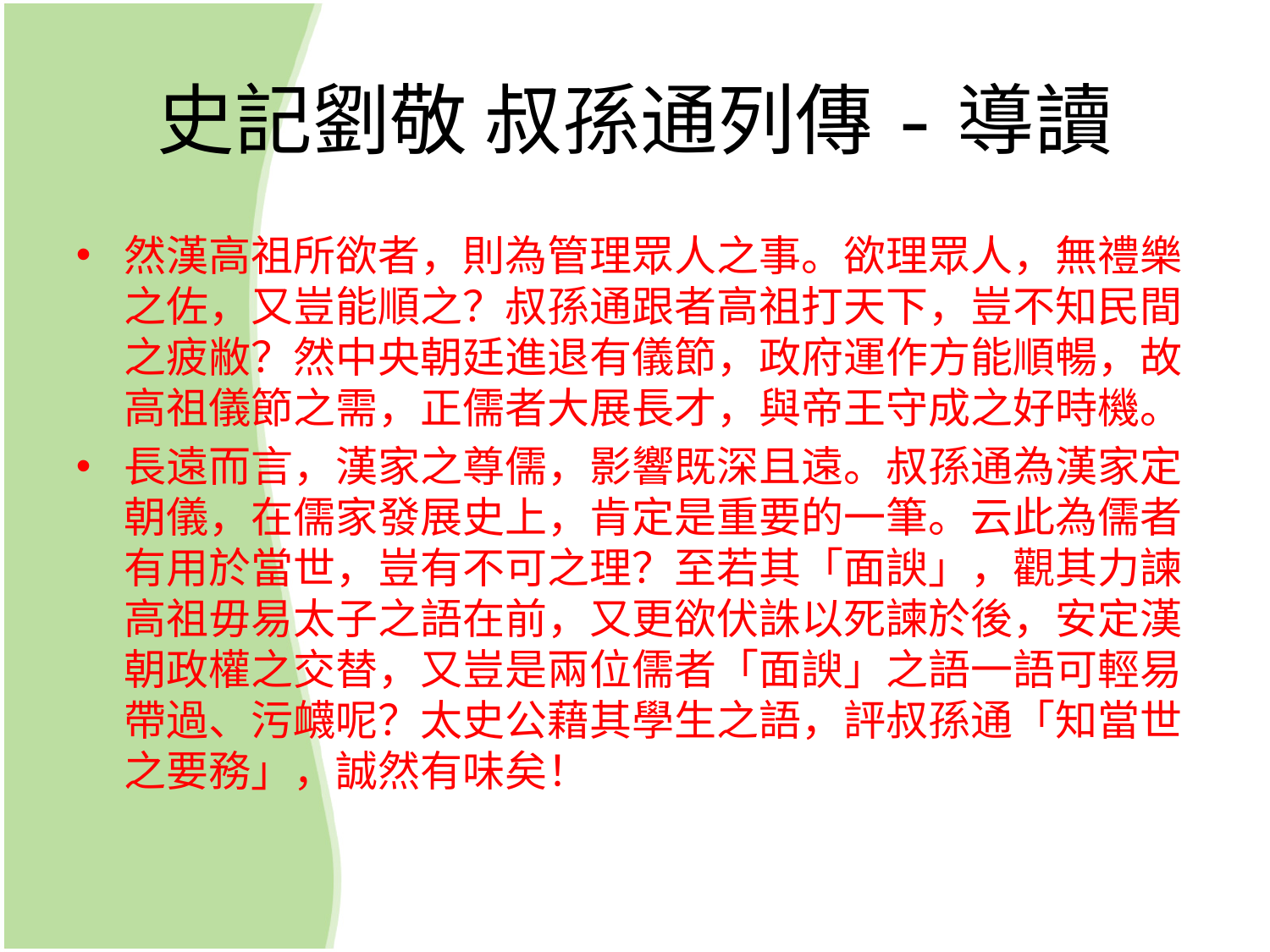

# 史記劉敬 叔孫通列傳-導讀
然漢高祖所欲者，則為管理眾人之事。欲理眾人，無禮樂之佐，又豈能順之？叔孫通跟者高祖打天下，豈不知民間之疲敝？然中央朝廷進退有儀節，政府運作方能順暢，故高祖儀節之需，正儒者大展長才，與帝王守成之好時機。
長遠而言，漢家之尊儒，影響既深且遠。叔孫通為漢家定朝儀，在儒家發展史上，肯定是重要的一筆。云此為儒者有用於當世，豈有不可之理？至若其「面諛」，觀其力諫高祖毋易太子之語在前，又更欲伏誅以死諫於後，安定漢朝政權之交替，又豈是兩位儒者「面諛」之語一語可輕易帶過、污衊呢？太史公藉其學生之語，評叔孫通「知當世之要務」，誠然有味矣！